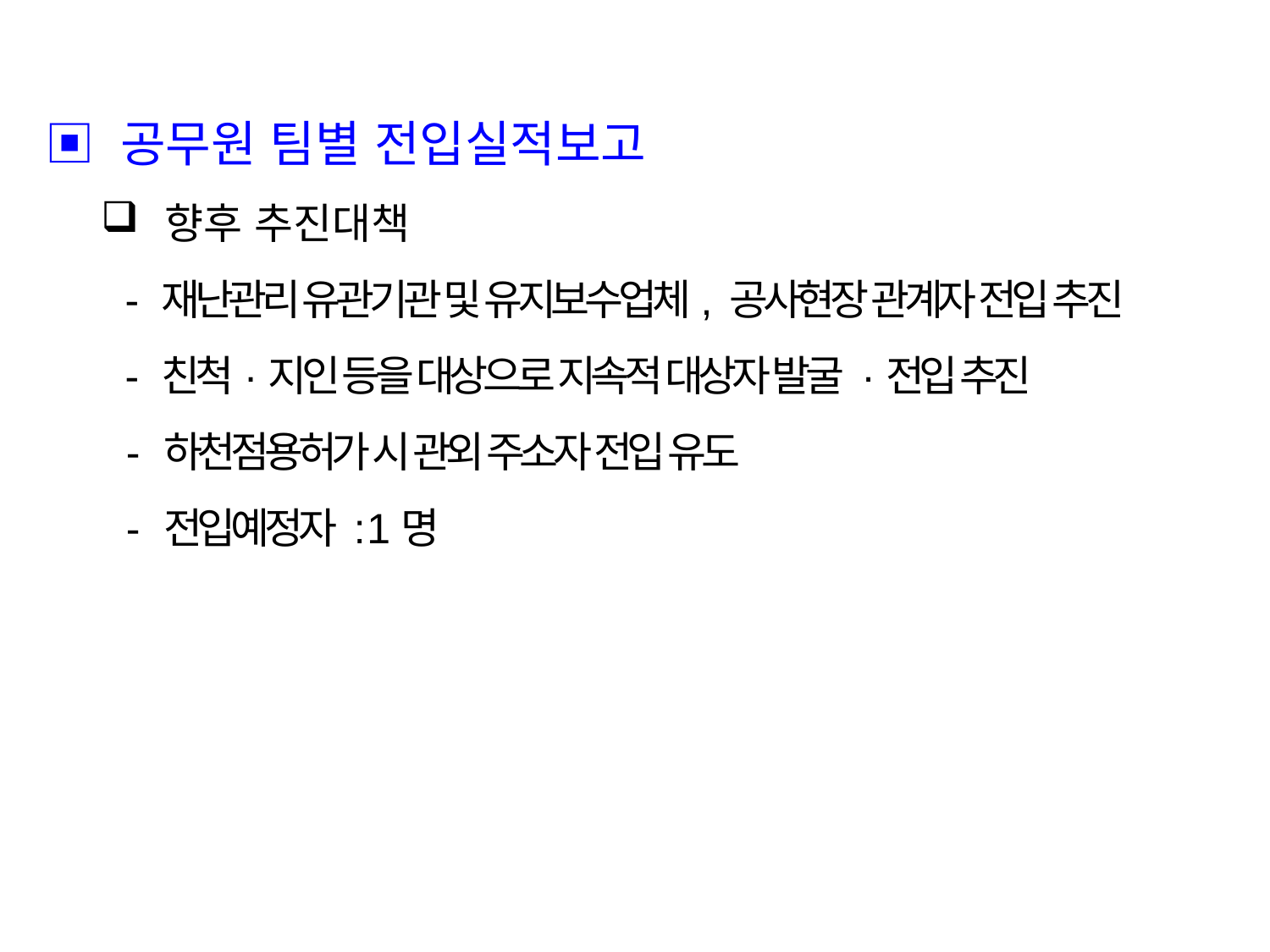

▣ 공무원 팀별 전입실적보고
향후 추진대책
  - 재난관리 유관기관 및 유지보수업체, 공사현장 관계자 전입 추진
  - 친척·지인 등을 대상으로 지속적 대상자 발굴 ·전입 추진
   -  하천점용허가 시 관외 주소자 전입 유도
   -  전입예정자 : 1명